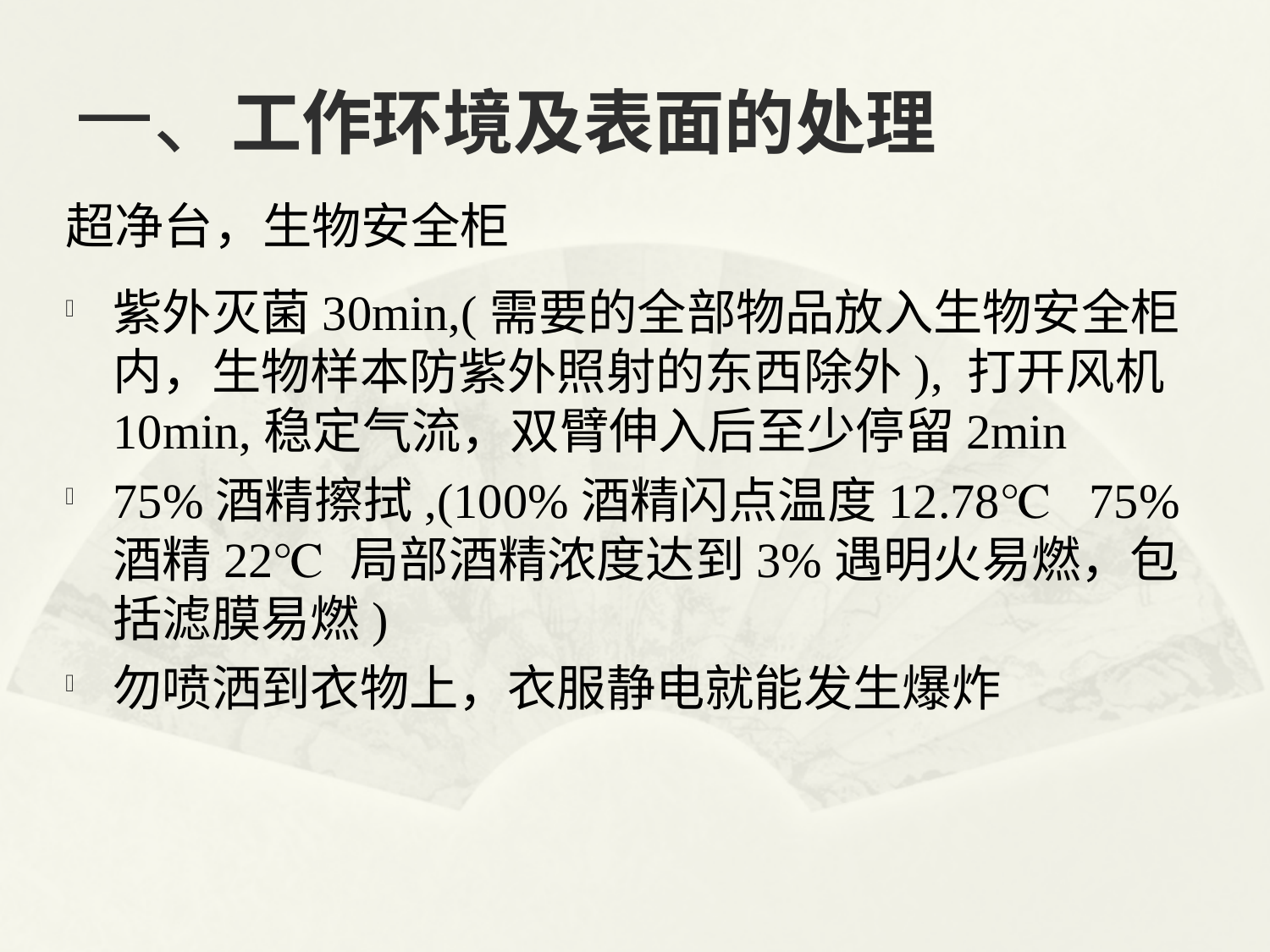

# 一、工作环境及表面的处理
超净台，生物安全柜
紫外灭菌30min,(需要的全部物品放入生物安全柜内，生物样本防紫外照射的东西除外), 打开风机10min,稳定气流，双臂伸入后至少停留2min
75%酒精擦拭,(100%酒精闪点温度12.78℃   75%酒精22℃ 局部酒精浓度达到3%遇明火易燃，包括滤膜易燃)
勿喷洒到衣物上，衣服静电就能发生爆炸